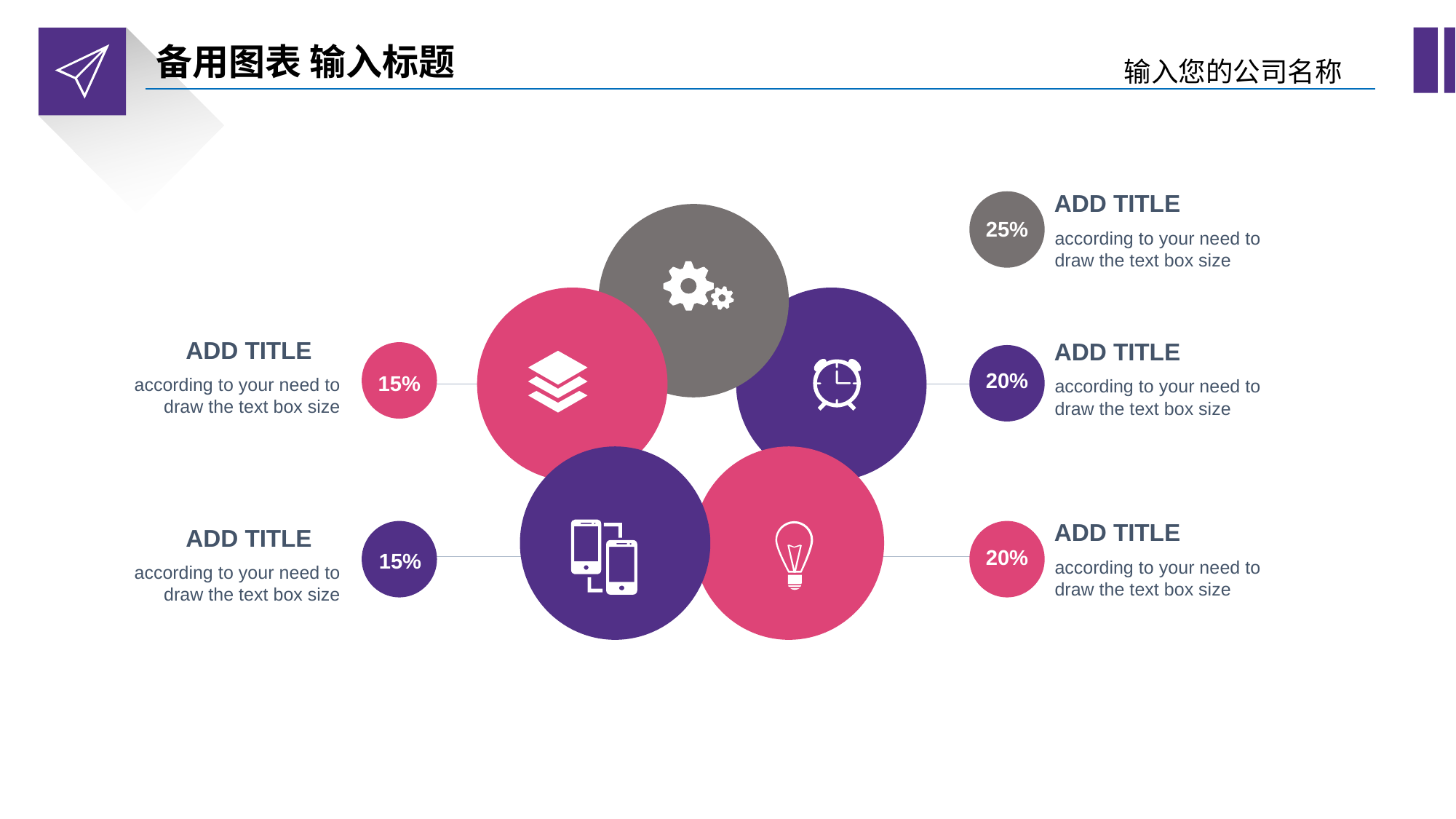

备用图表 输入标题
输入您的公司名称
ADD TITLE

25%
according to your need to draw the text box size

ADD TITLE
ADD TITLE

20%
15%

according to your need to draw the text box size
according to your need to draw the text box size

ADD TITLE

ADD TITLE

20%
15%

according to your need to draw the text box size
according to your need to draw the text box size